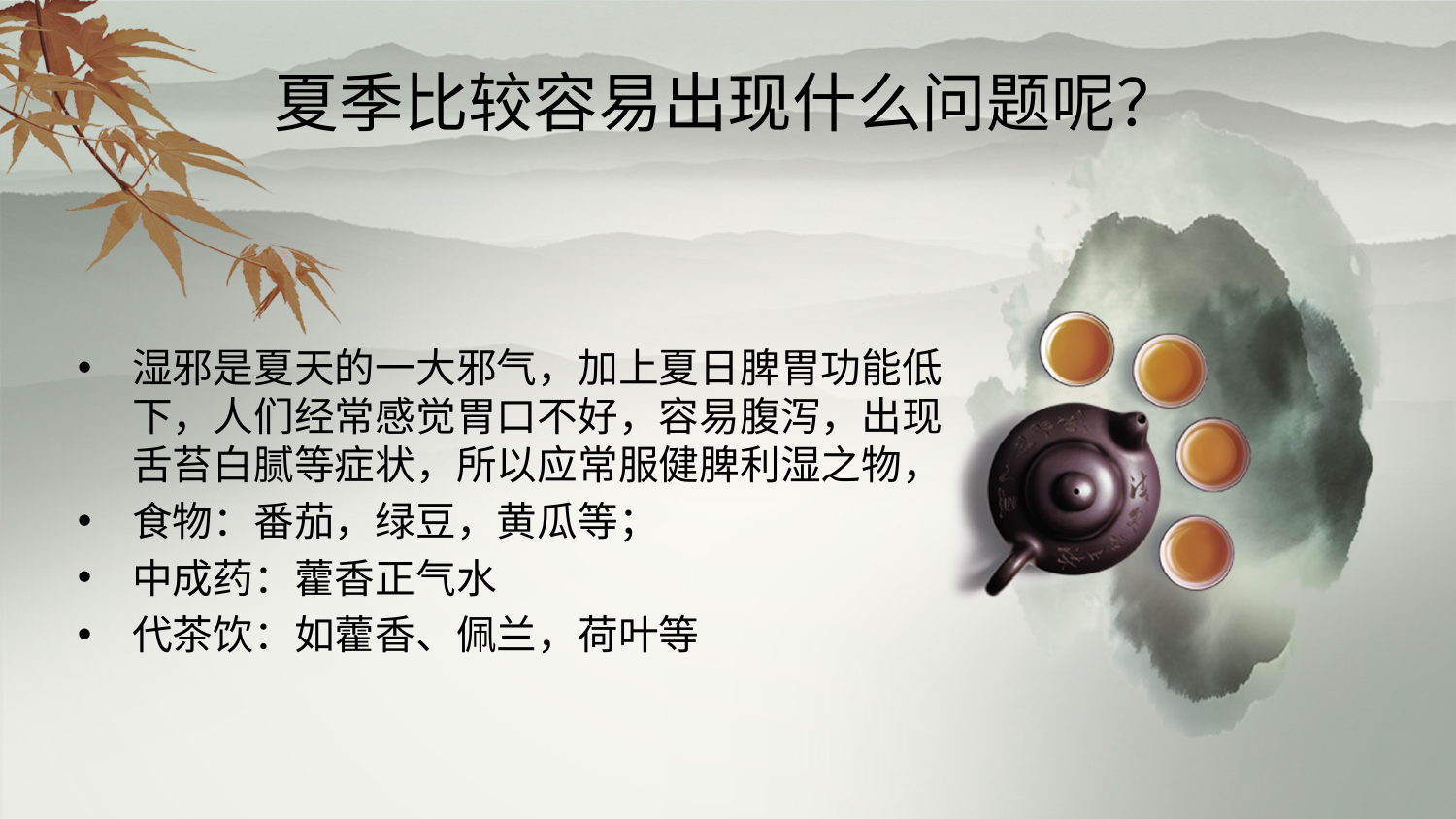

夏季比较容易出现什么问题呢？

湿邪是夏天的一大邪气，加上夏日脾胃功能低下，人们经常感觉胃口不好，容易腹泻，出现舌苔白腻等症状，所以应常服健脾利湿之物，
食物：番茄，绿豆，黄瓜等；
中成药：藿香正气水
代茶饮：如藿香、佩兰，荷叶等